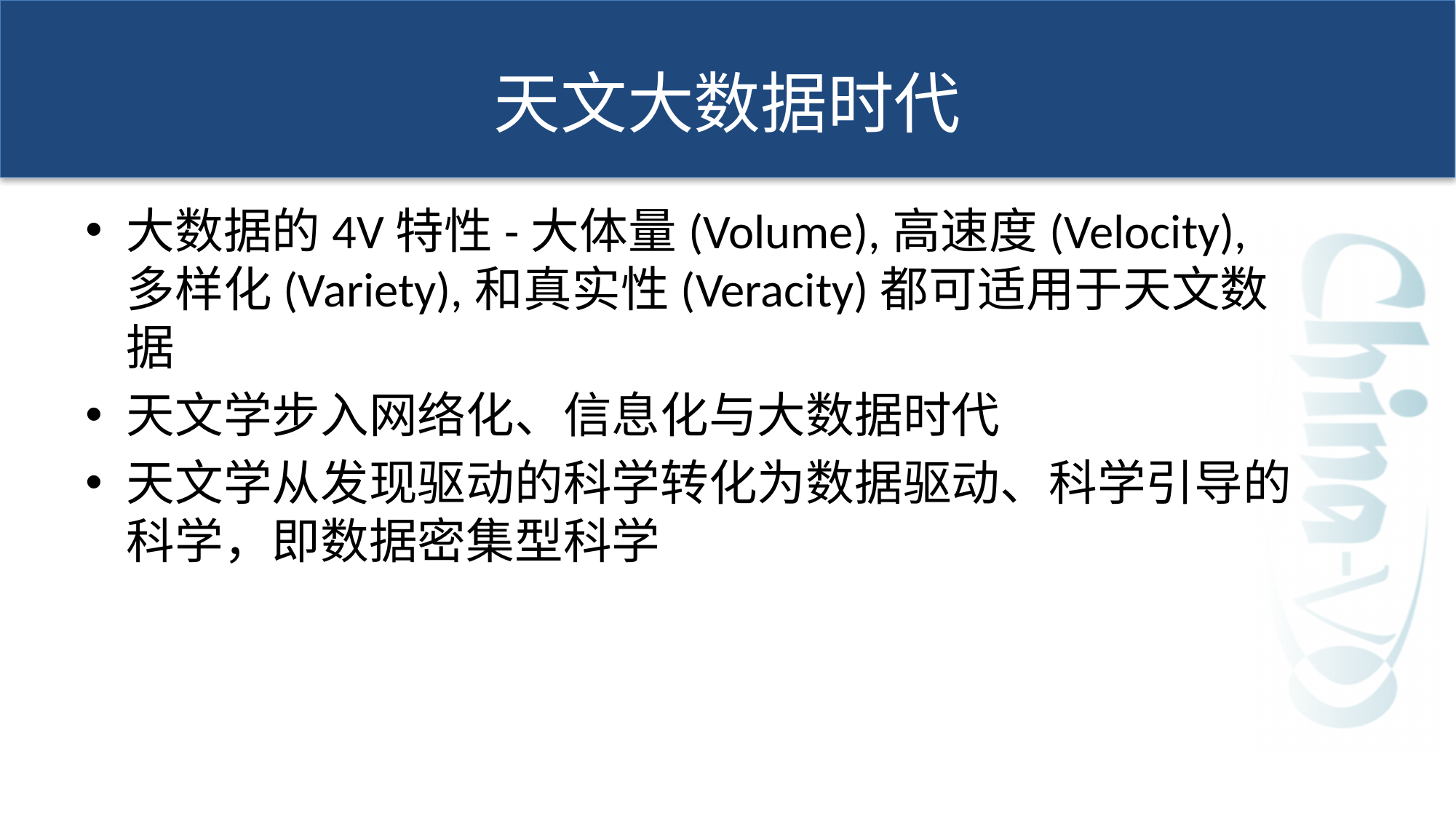

# 天文大数据时代
大数据的4V特性-大体量(Volume),高速度(Velocity),多样化(Variety),和真实性(Veracity)都可适用于天文数据
天文学步入网络化、信息化与大数据时代
天文学从发现驱动的科学转化为数据驱动、科学引导的科学，即数据密集型科学